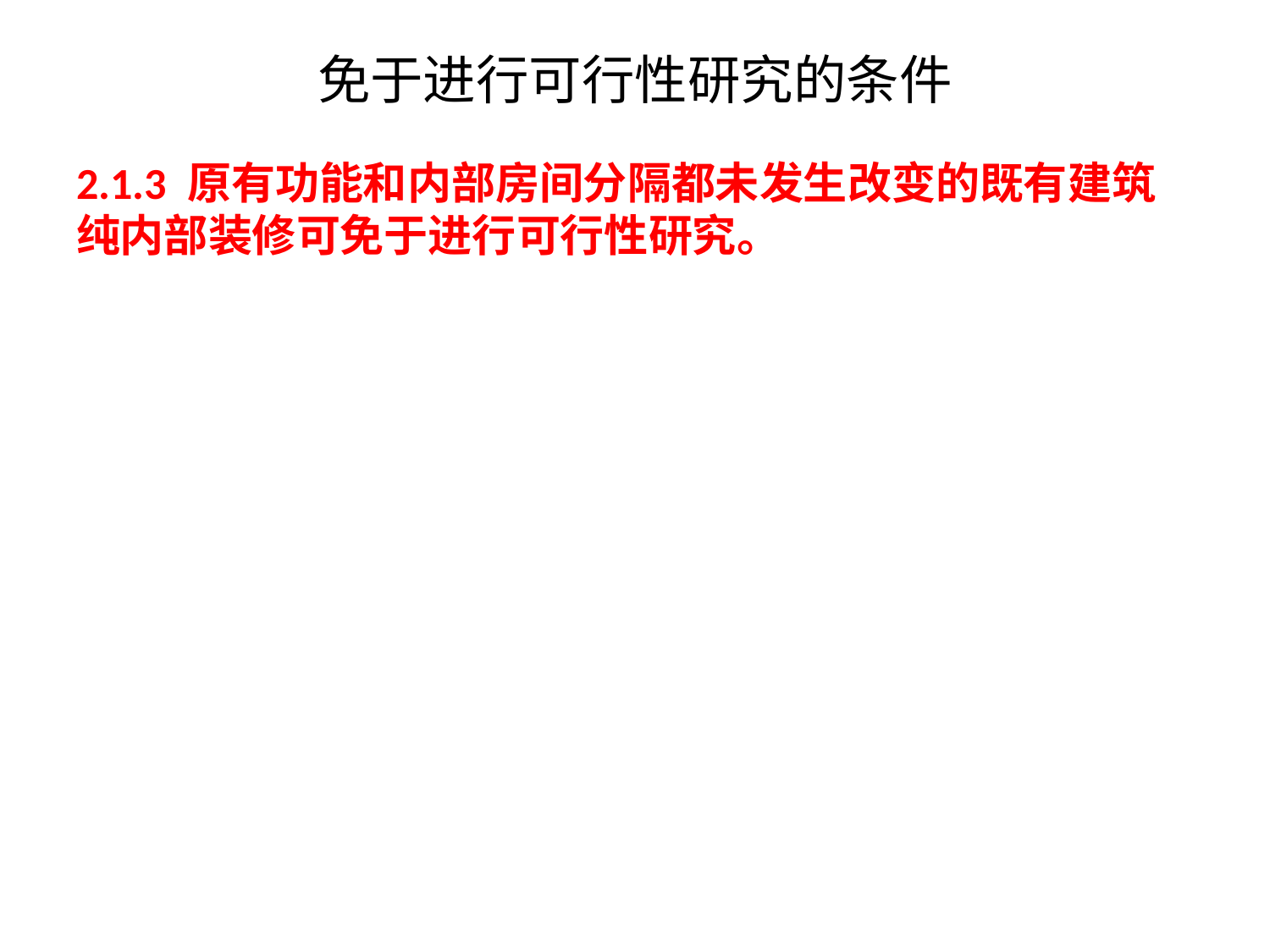

# 免于进行可行性研究的条件
2.1.3 原有功能和内部房间分隔都未发生改变的既有建筑纯内部装修可免于进行可行性研究。